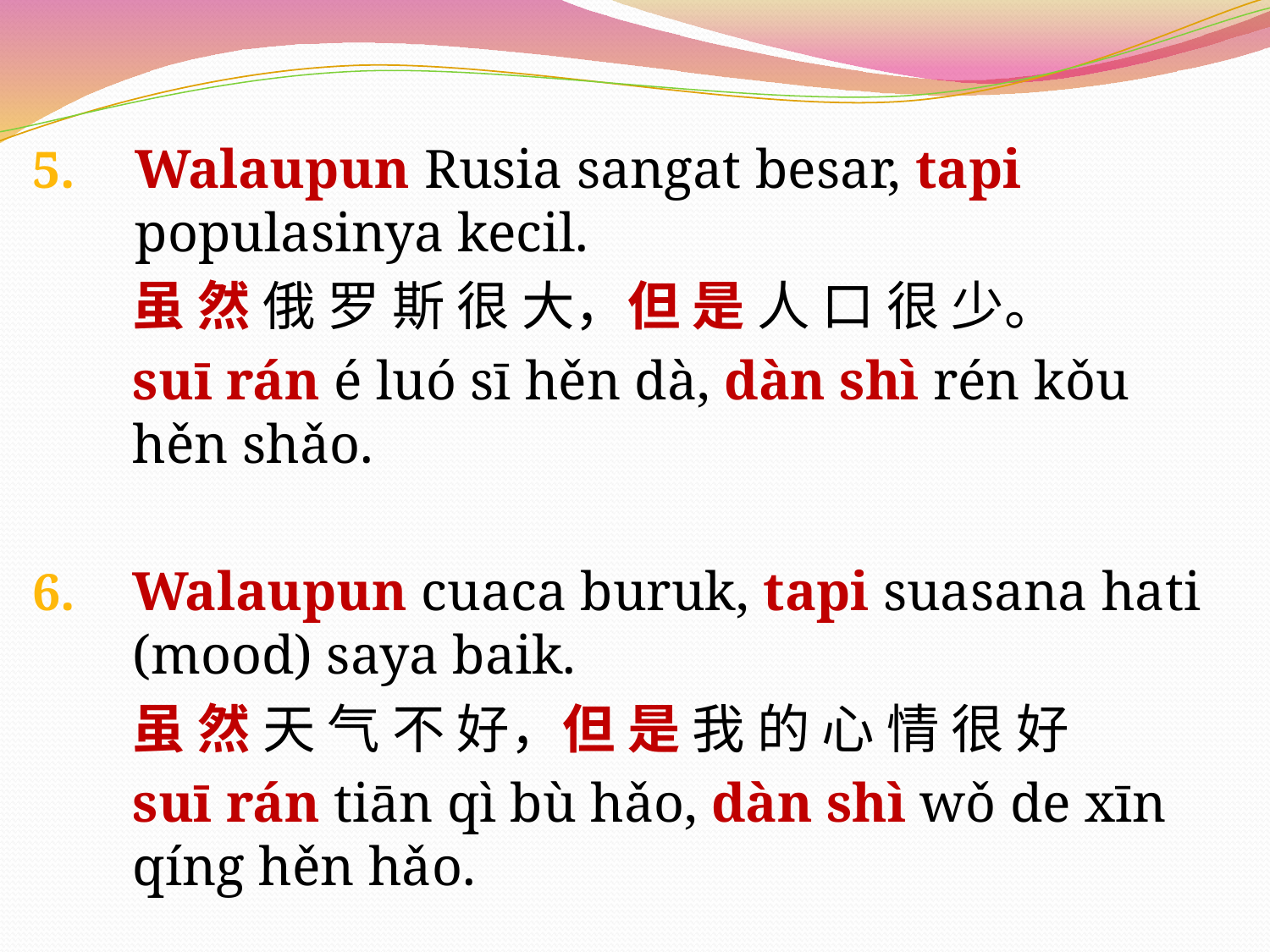

Walaupun Rusia sangat besar, tapi populasinya kecil.
虽 然 俄 罗 斯 很 大，但 是 人 口 很 少。
suī rán é luó sī hěn dà, dàn shì rén kǒu hěn shǎo.

Walaupun cuaca buruk, tapi suasana hati (mood) saya baik.
	虽 然 天 气 不 好，但 是 我 的 心 情 很 好
	suī rán tiān qì bù hǎo, dàn shì wǒ de xīn qíng hěn hǎo.